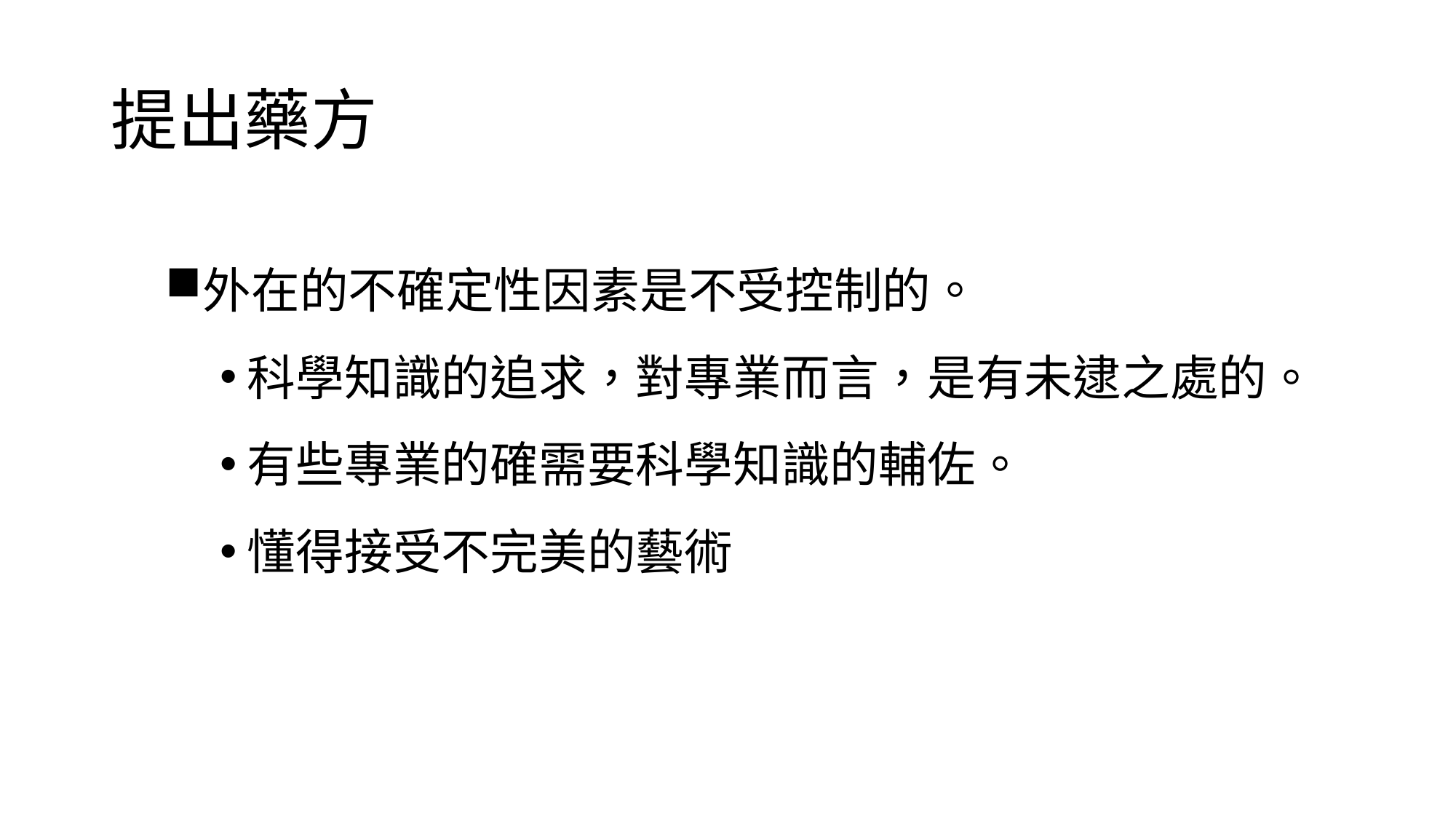

# 提出藥方
外在的不確定性因素是不受控制的。
科學知識的追求，對專業而言，是有未逮之處的。
有些專業的確需要科學知識的輔佐。
懂得接受不完美的藝術